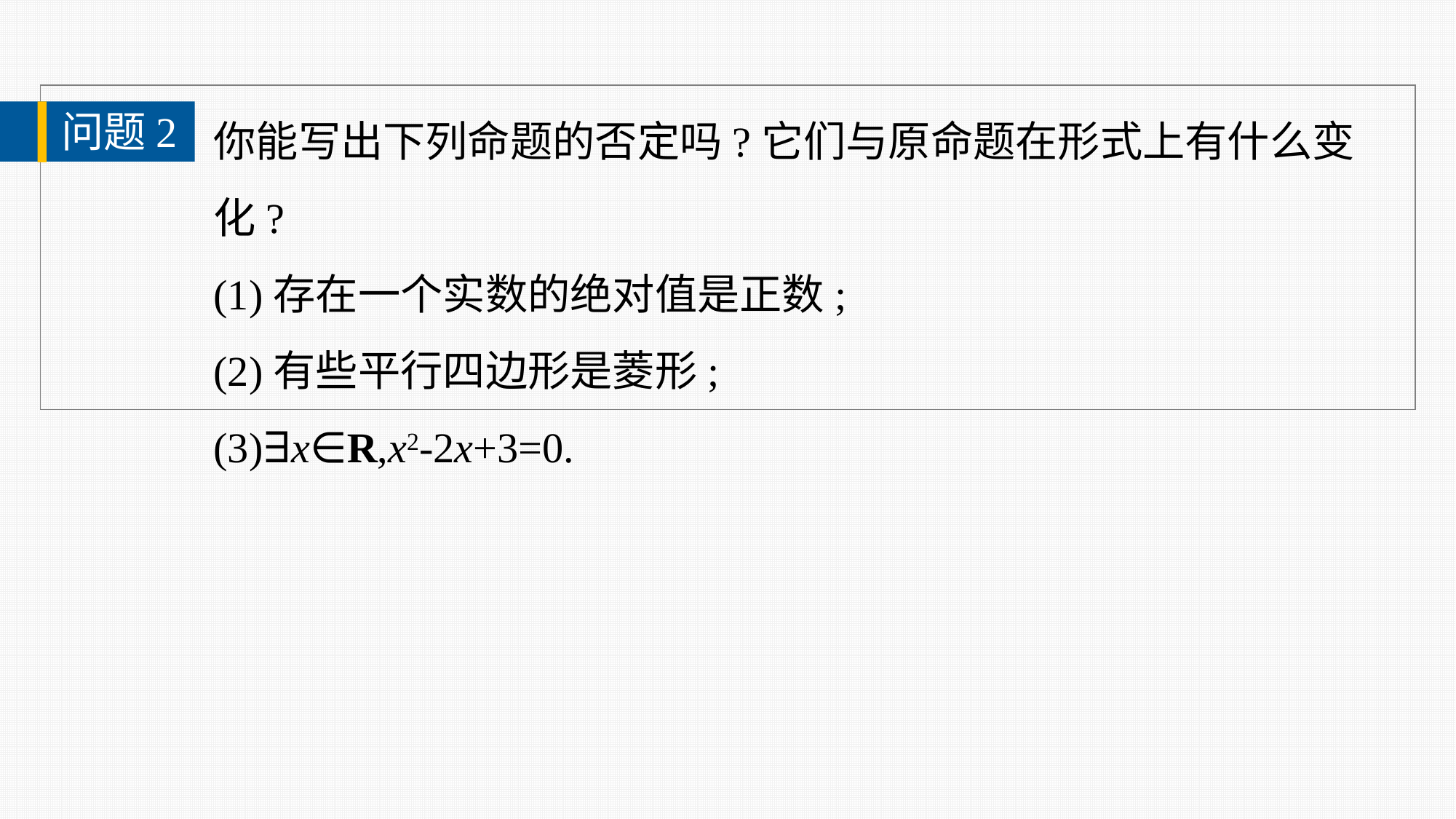

你能写出下列命题的否定吗?它们与原命题在形式上有什么变化?
(1)存在一个实数的绝对值是正数;
(2)有些平行四边形是菱形;
(3)∃x∈R,x2-2x+3=0.

问题2